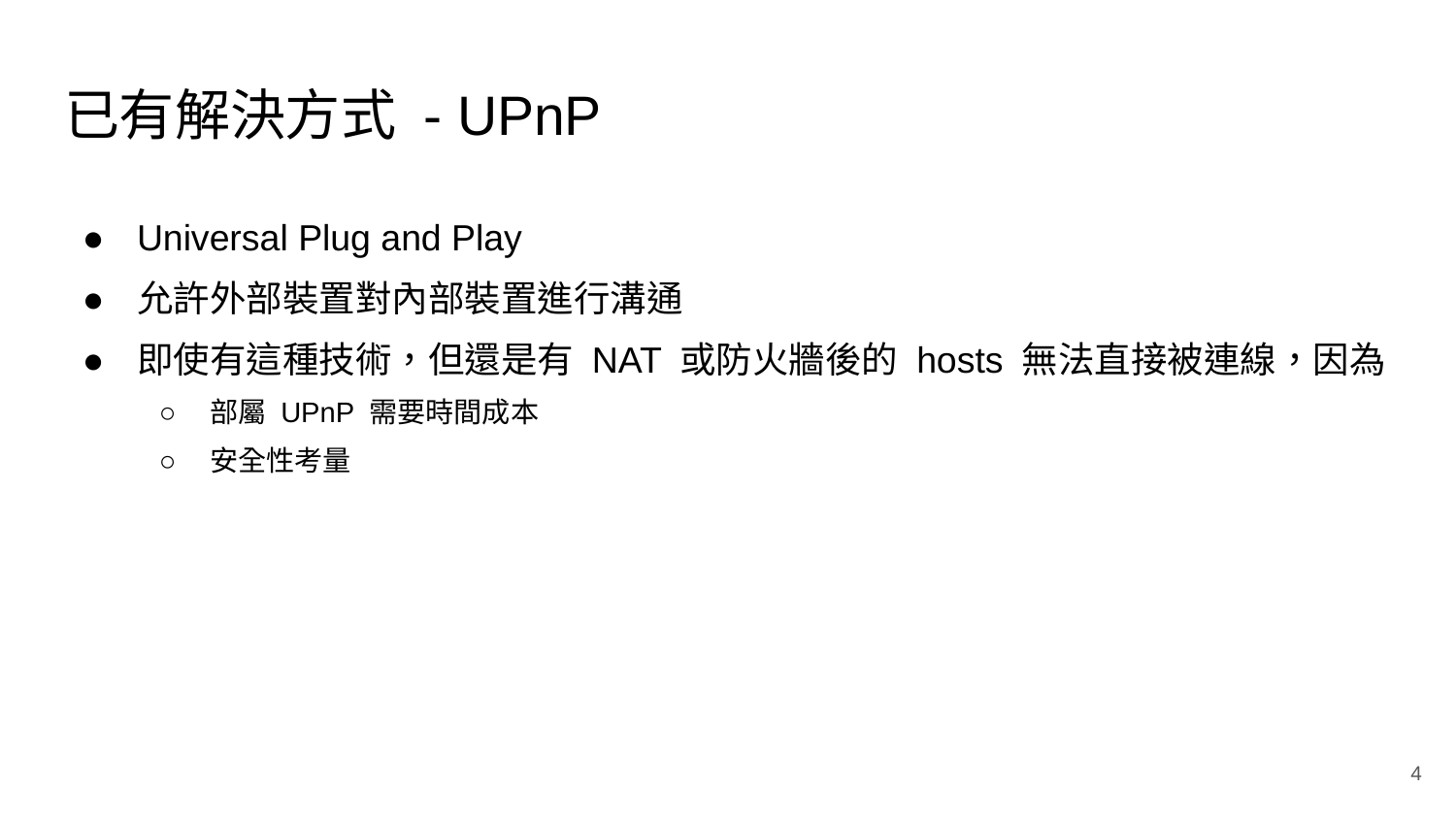

# 已有解決方式 - UPnP
Universal Plug and Play
允許外部裝置對內部裝置進行溝通
即使有這種技術，但還是有 NAT 或防火牆後的 hosts 無法直接被連線，因為
部屬 UPnP 需要時間成本
安全性考量
4